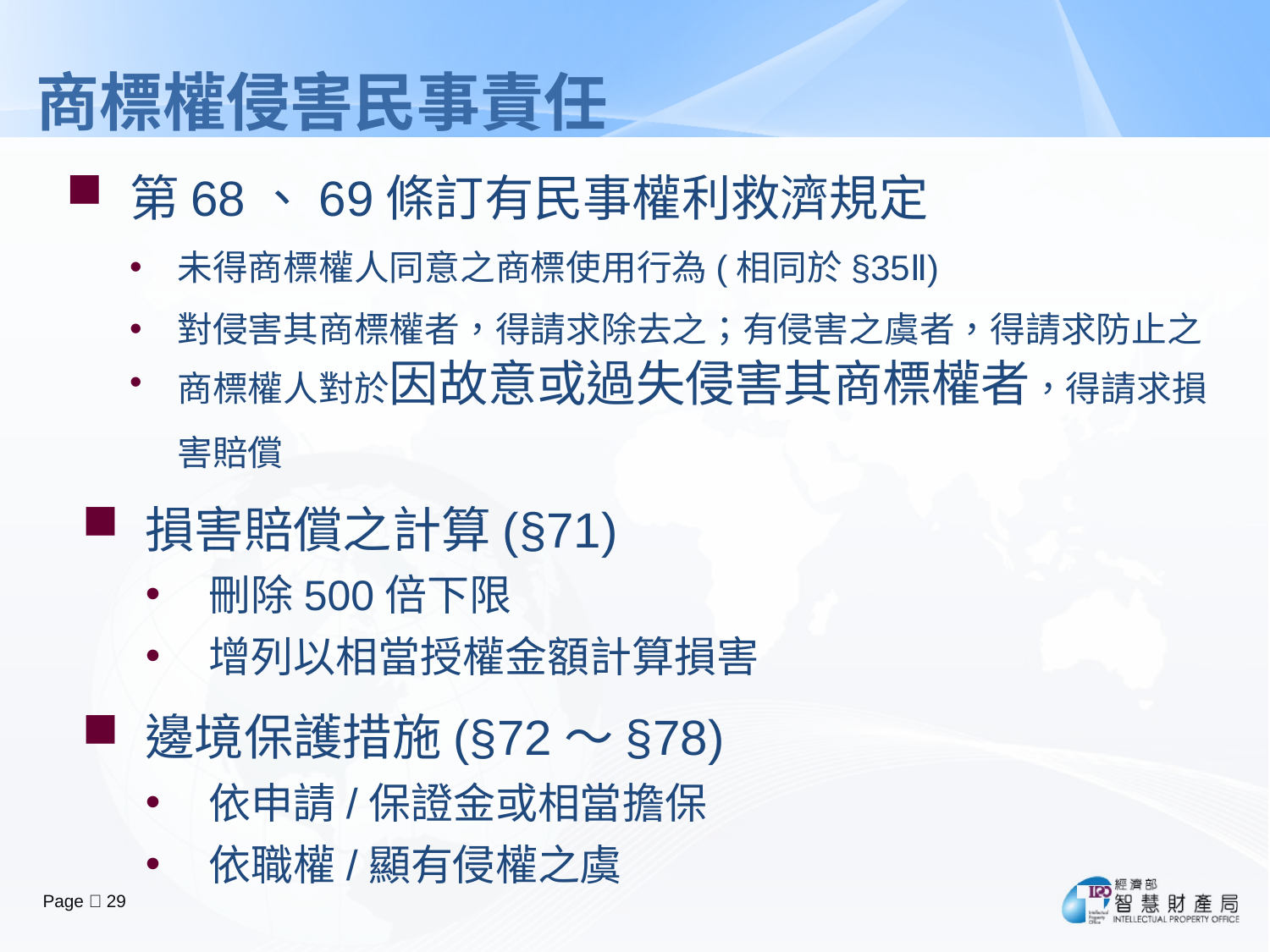

# 商標權侵害民事責任
第68、69條訂有民事權利救濟規定
未得商標權人同意之商標使用行為(相同於§35Ⅱ)
對侵害其商標權者，得請求除去之；有侵害之虞者，得請求防止之
商標權人對於因故意或過失侵害其商標權者，得請求損害賠償
損害賠償之計算(§71)
刪除500倍下限
增列以相當授權金額計算損害
邊境保護措施(§72〜§78)
依申請/保證金或相當擔保
依職權/顯有侵權之虞